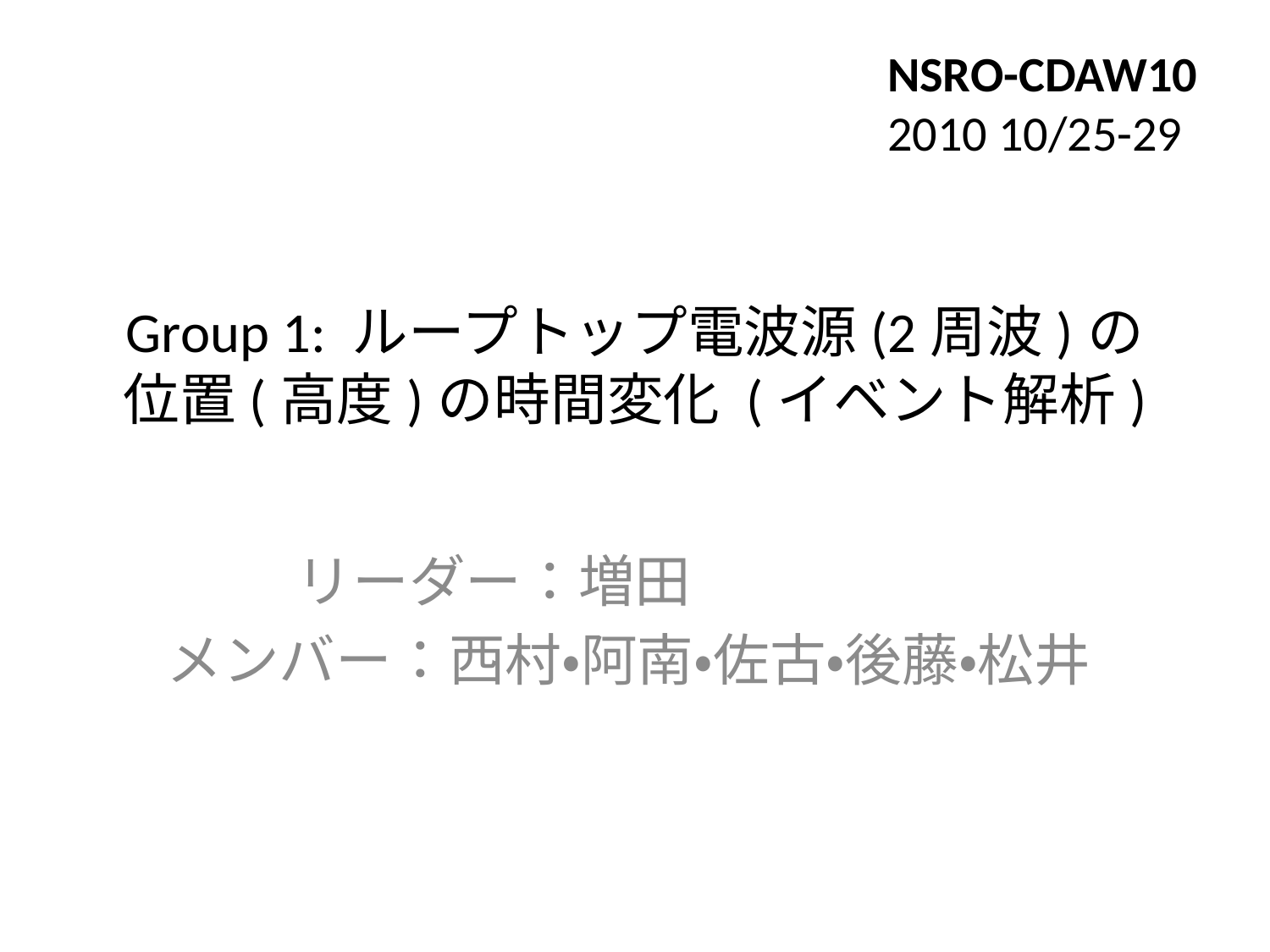

NSRO-CDAW10
2010 10/25-29
# Group 1: ループトップ電波源(2周波)の位置(高度)の時間変化 (イベント解析)
リーダー：増田
メンバー：西村・阿南・佐古・後藤・松井